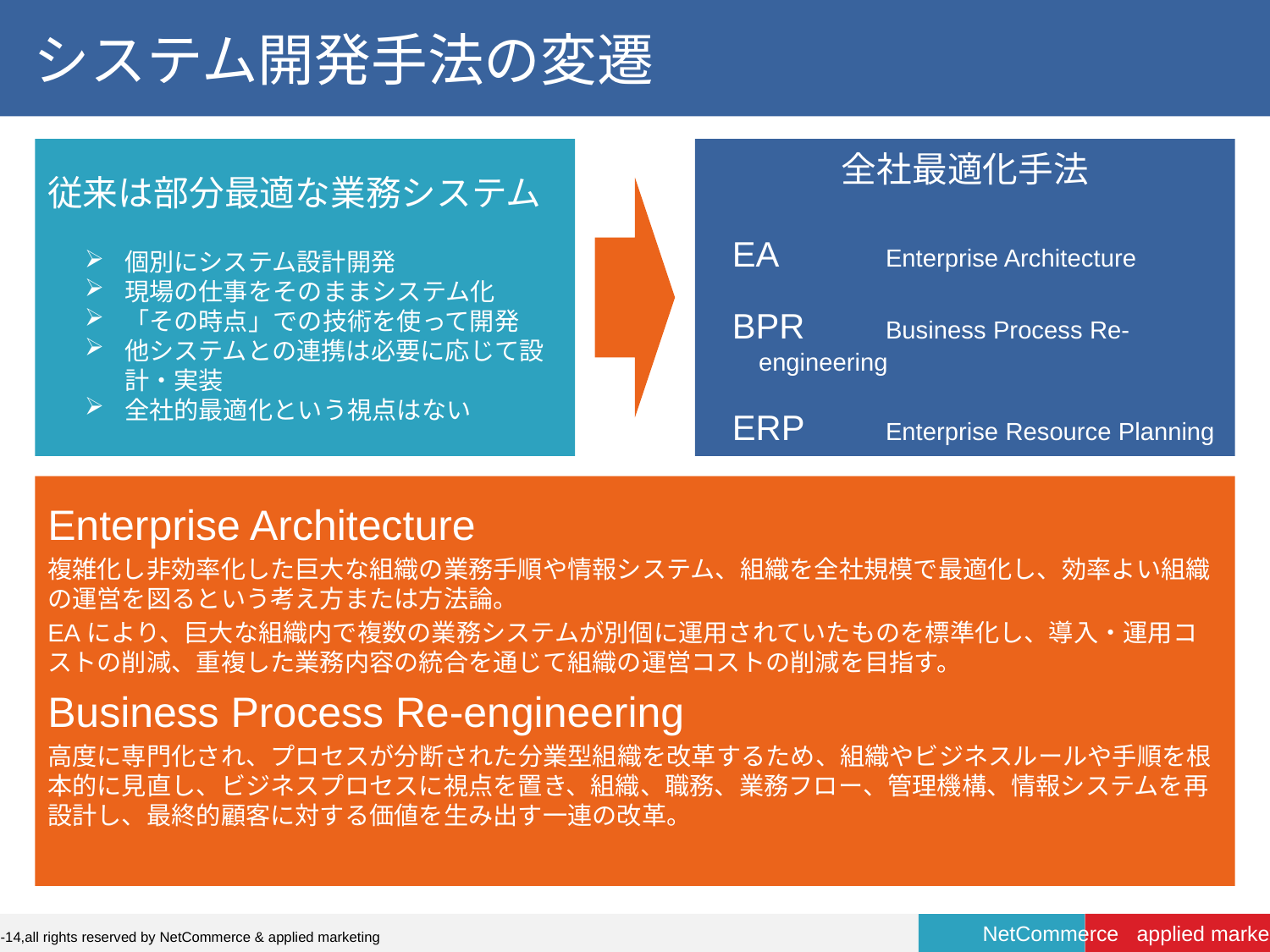

# システム開発手法の変遷
従来は部分最適な業務システム

個別にシステム設計開発
現場の仕事をそのままシステム化
「その時点」での技術を使って開発
他システムとの連携は必要に応じて設計・実装
全社的最適化という視点はない
全社最適化手法

EA	Enterprise Architecture

BPR	Business Process Re-engineering

ERP	Enterprise Resource Planning

Enterprise Architecture
複雑化し非効率化した巨大な組織の業務手順や情報システム、組織を全社規模で最適化し、効率よい組織の運営を図るという考え方または方法論。
EAにより、巨大な組織内で複数の業務システムが別個に運用されていたものを標準化し、導入・運用コストの削減、重複した業務内容の統合を通じて組織の運営コストの削減を目指す。
Business Process Re-engineering
高度に専門化され、プロセスが分断された分業型組織を改革するため、組織やビジネスルールや手順を根本的に見直し、ビジネスプロセスに視点を置き、組織、職務、業務フロー、管理機構、情報システムを再設計し、最終的顧客に対する価値を生み出す一連の改革。